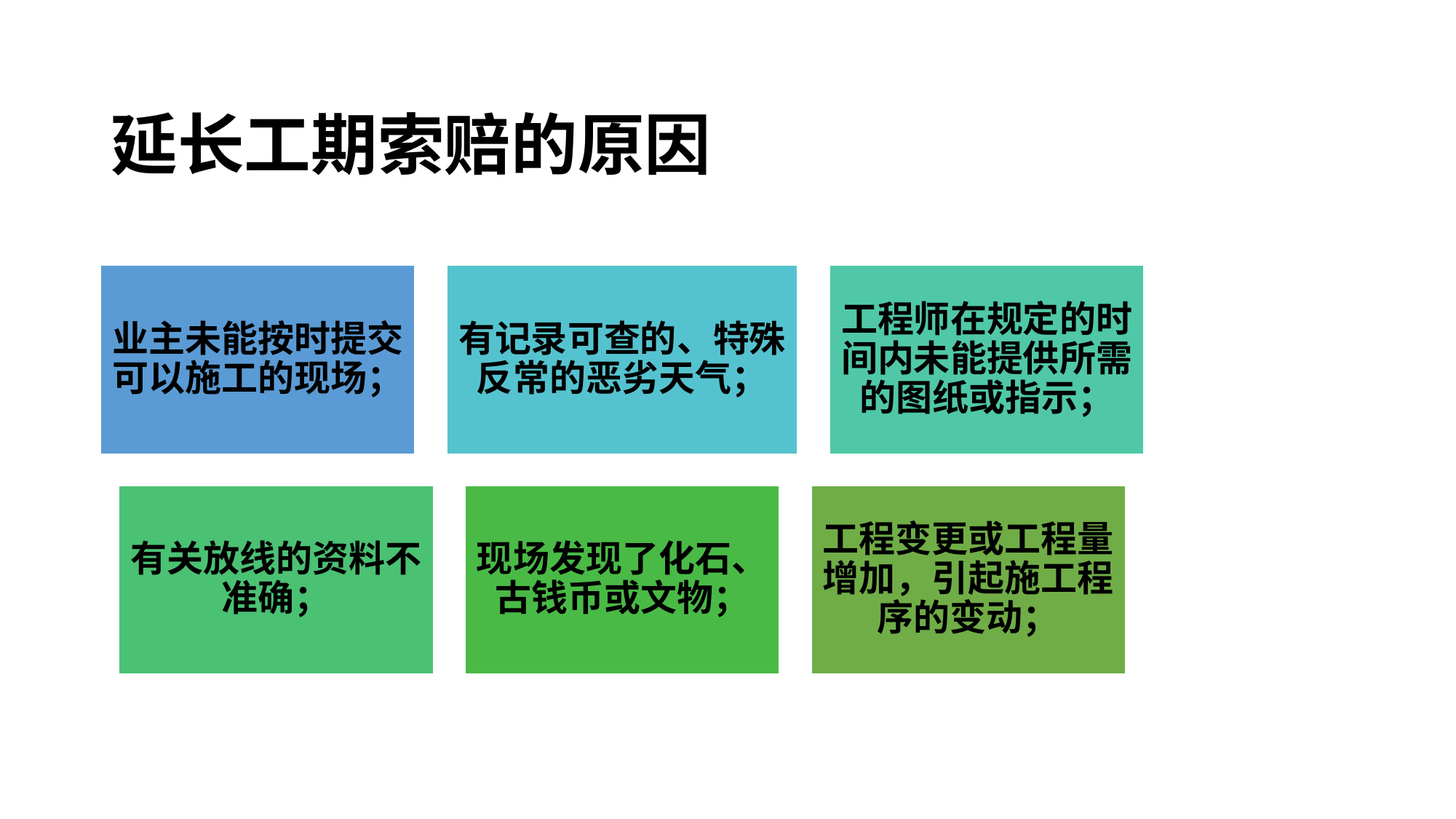

# 延长工期索赔的原因
业主未能按时提交可以施工的现场；
有记录可查的、特殊反常的恶劣天气；
工程师在规定的时间内未能提供所需的图纸或指示；
有关放线的资料不准确；
现场发现了化石、古钱币或文物；
工程变更或工程量增加，引起施工程序的变动；